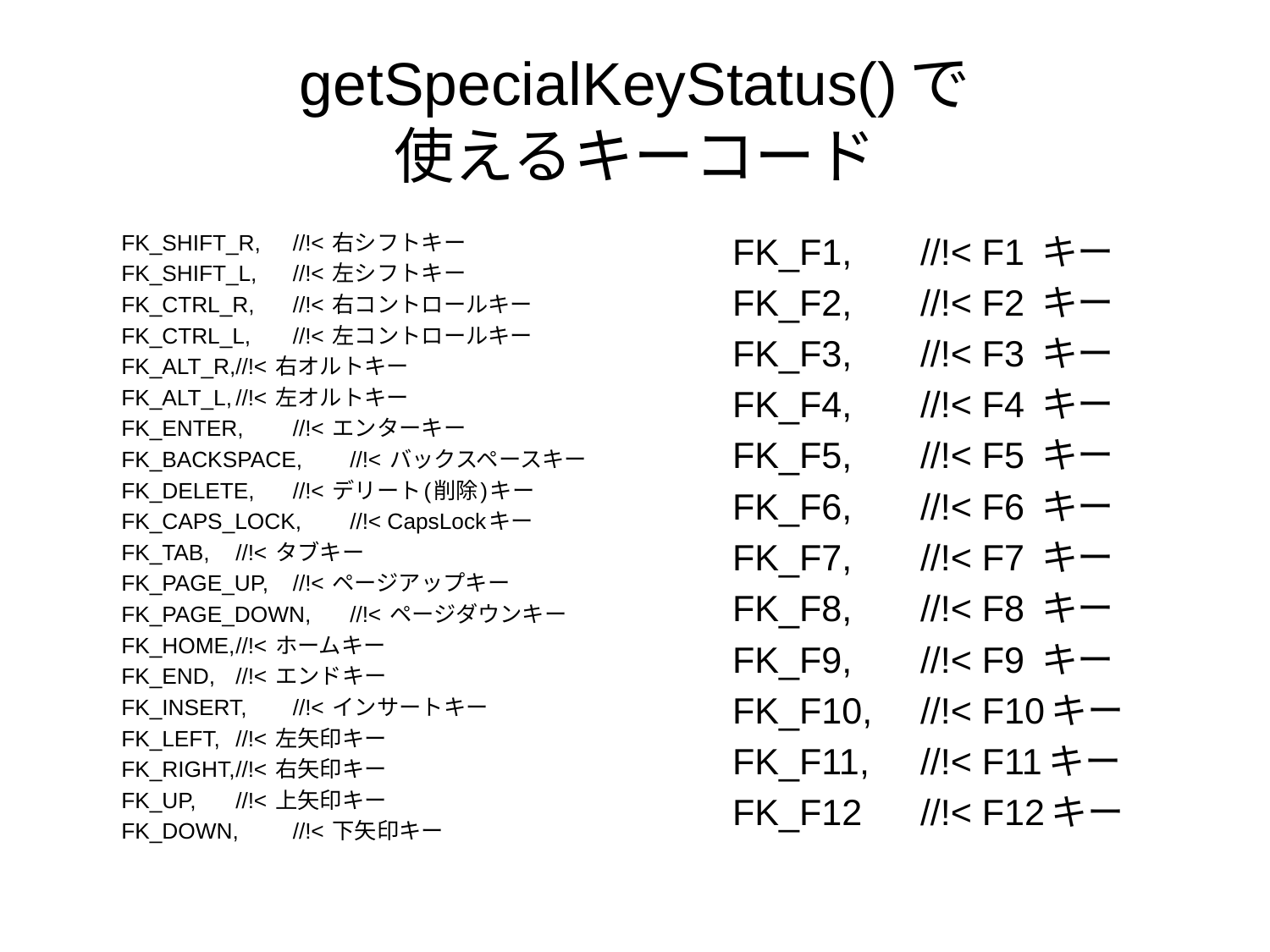

# getSpecialKeyStatus()で 使えるキーコード
	FK_SHIFT_R,	//!< 右シフトキー
	FK_SHIFT_L,	//!< 左シフトキー
	FK_CTRL_R,	//!< 右コントロールキー
	FK_CTRL_L,	//!< 左コントロールキー
	FK_ALT_R,	//!< 右オルトキー
	FK_ALT_L,	//!< 左オルトキー
	FK_ENTER,	//!< エンターキー
	FK_BACKSPACE,	//!< バックスペースキー
	FK_DELETE,	//!< デリート(削除)キー
	FK_CAPS_LOCK,	//!< CapsLockキー
	FK_TAB,	//!< タブキー
	FK_PAGE_UP,	//!< ページアップキー
	FK_PAGE_DOWN,	//!< ページダウンキー
	FK_HOME,	//!< ホームキー
	FK_END,	//!< エンドキー
	FK_INSERT,	//!< インサートキー
	FK_LEFT,	//!< 左矢印キー
	FK_RIGHT,	//!< 右矢印キー
	FK_UP,		//!< 上矢印キー
	FK_DOWN,	//!< 下矢印キー
	FK_F1,		//!< F1 キー
	FK_F2,		//!< F2 キー
	FK_F3,		//!< F3 キー
	FK_F4,		//!< F4 キー
	FK_F5,		//!< F5 キー
	FK_F6,		//!< F6 キー
	FK_F7,		//!< F7 キー
	FK_F8,		//!< F8 キー
	FK_F9,		//!< F9 キー
	FK_F10,	//!< F10キー
	FK_F11,	//!< F11キー
	FK_F12	//!< F12キー